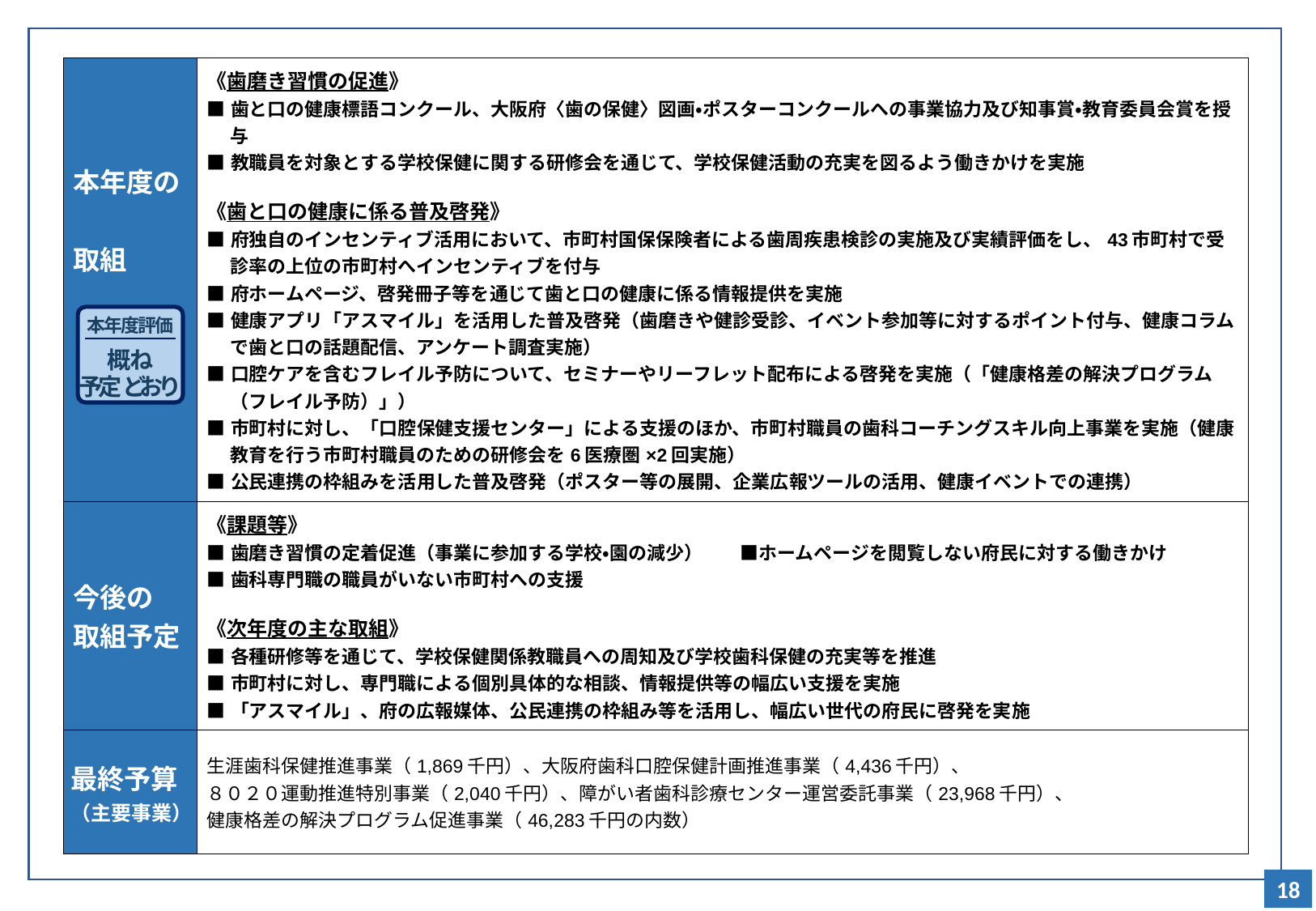

| 本年度の 取組 | 《歯磨き習慣の促進》 ■歯と口の健康標語コンクール、大阪府〈歯の保健〉図画・ポスターコンクールへの事業協力及び知事賞・教育委員会賞を授与 ■教職員を対象とする学校保健に関する研修会を通じて、学校保健活動の充実を図るよう働きかけを実施 《歯と口の健康に係る普及啓発》 ■府独自のインセンティブ活用において、市町村国保保険者による歯周疾患検診の実施及び実績評価をし、43市町村で受診率の上位の市町村へインセンティブを付与 ■府ホームページ、啓発冊子等を通じて歯と口の健康に係る情報提供を実施 ■健康アプリ「アスマイル」を活用した普及啓発（歯磨きや健診受診、イベント参加等に対するポイント付与、健康コラムで歯と口の話題配信、アンケート調査実施） ■口腔ケアを含むフレイル予防について、セミナーやリーフレット配布による啓発を実施（「健康格差の解決プログラム（フレイル予防）」） ■市町村に対し、「口腔保健支援センター」による支援のほか、市町村職員の歯科コーチングスキル向上事業を実施（健康教育を行う市町村職員のための研修会を6医療圏×2回実施） ■公民連携の枠組みを活用した普及啓発（ポスター等の展開、企業広報ツールの活用、健康イベントでの連携） |
| --- | --- |
| 今後の 取組予定 | 《課題等》 ■歯磨き習慣の定着促進（事業に参加する学校・園の減少）　　■ホームページを閲覧しない府民に対する働きかけ ■歯科専門職の職員がいない市町村への支援 《次年度の主な取組》 ■各種研修等を通じて、学校保健関係教職員への周知及び学校歯科保健の充実等を推進 ■市町村に対し、専門職による個別具体的な相談、情報提供等の幅広い支援を実施 ■「アスマイル」、府の広報媒体、公民連携の枠組み等を活用し、幅広い世代の府民に啓発を実施 |
| 最終予算 （主要事業） | 生涯歯科保健推進事業（1,869千円）、大阪府歯科口腔保健計画推進事業（4,436千円）、 ８０２０運動推進特別事業（2,040千円）、障がい者歯科診療センター運営委託事業（23,968千円）、 健康格差の解決プログラム促進事業（46,283千円の内数） |
本年度評価

概ね
予定どおり
18